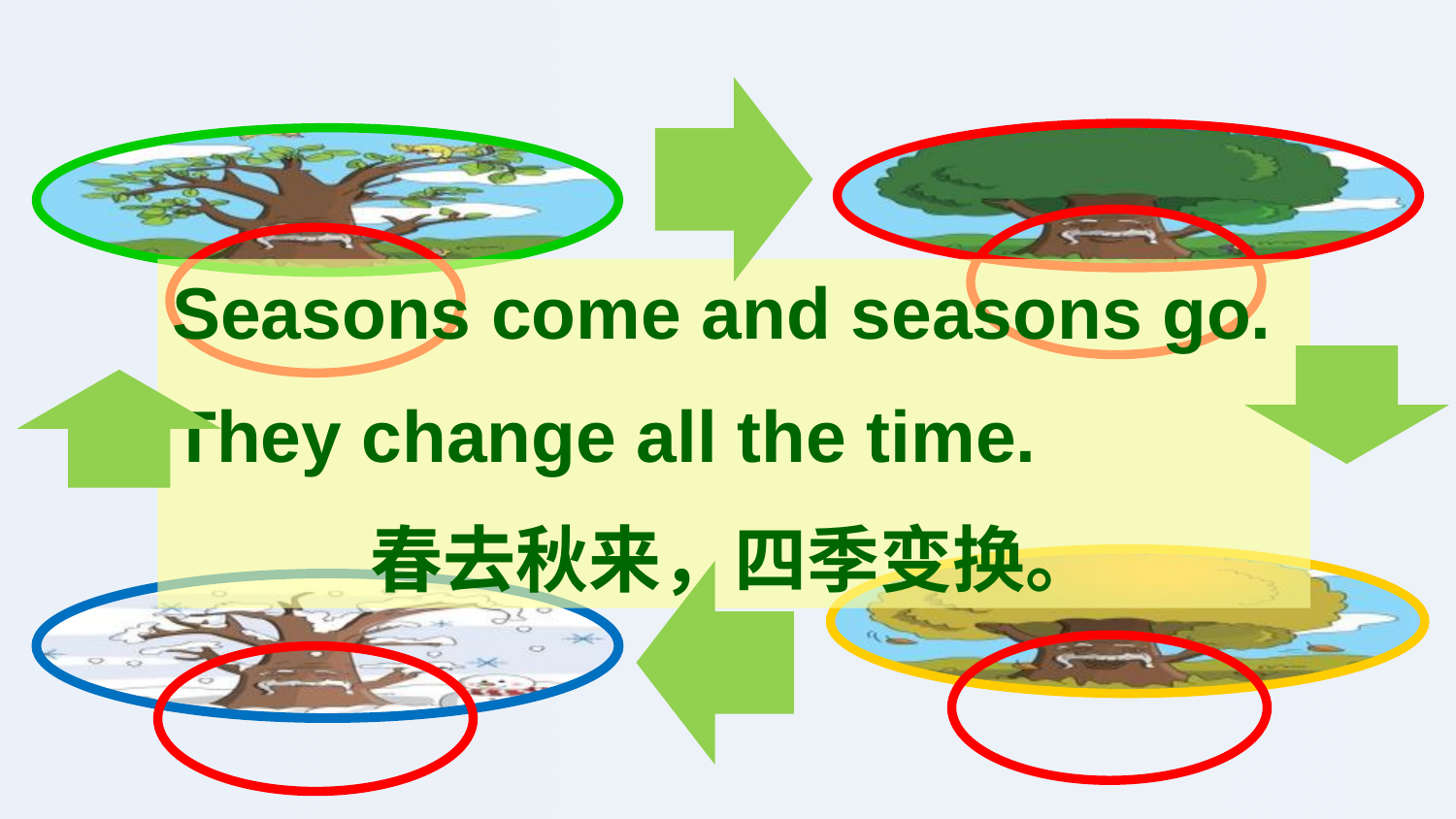

Seasons come and seasons go.
They change all the time.
春去秋来，四季变换。